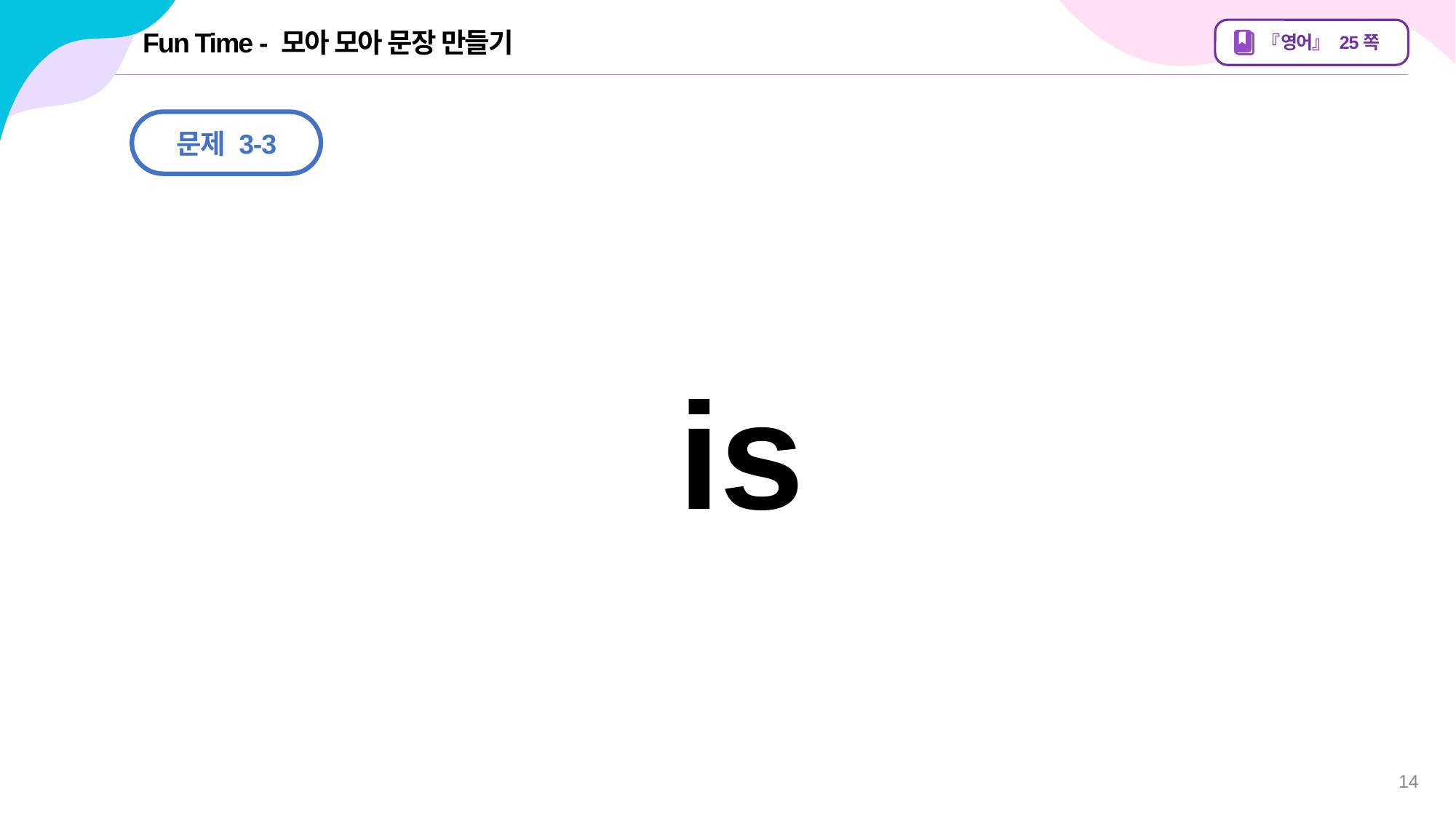

# Fun Time - 모아 모아 문장 만들기

『영어』 25쪽

문제 3-3
is
14